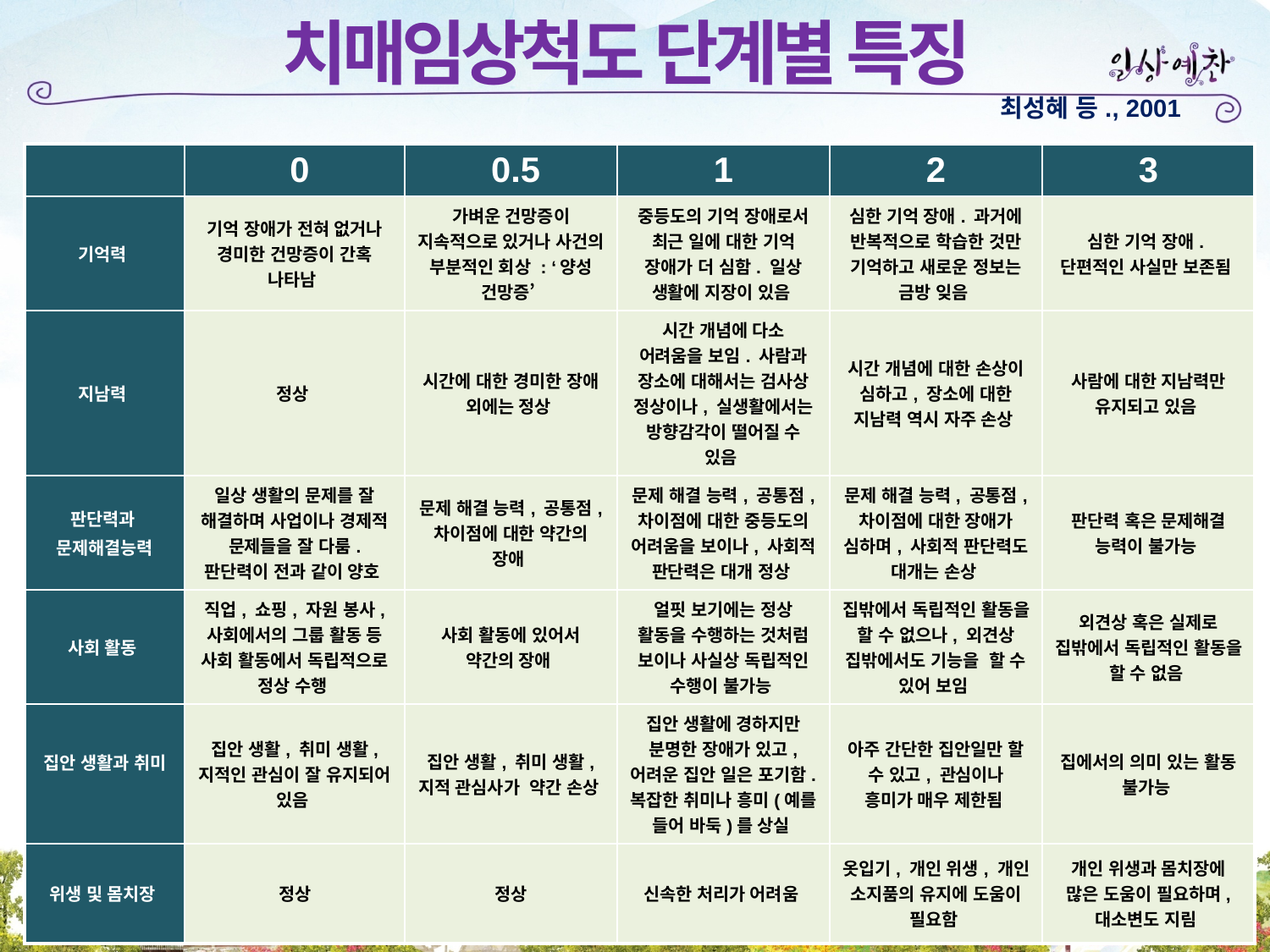

# 치매임상척도 단계별 특징
최성혜 등., 2001
|  | 0 | 0.5 | 1 | 2 | 3 |
| --- | --- | --- | --- | --- | --- |
| 기억력 | 기억 장애가 전혀 없거나 경미한 건망증이 간혹 나타남 | 가벼운 건망증이 지속적으로 있거나 사건의 부분적인 회상 : ‘양성 건망증’ | 중등도의 기억 장애로서 최근 일에 대한 기억 장애가 더 심함. 일상 생활에 지장이 있음 | 심한 기억 장애. 과거에 반복적으로 학습한 것만 기억하고 새로운 정보는 금방 잊음 | 심한 기억 장애.  단편적인 사실만 보존됨 |
| 지남력 | 정상 | 시간에 대한 경미한 장애 외에는 정상 | 시간 개념에 다소 어려움을 보임. 사람과 장소에 대해서는 검사상 정상이나, 실생활에서는 방향감각이 떨어질 수 있음 | 시간 개념에 대한 손상이 심하고, 장소에 대한 지남력 역시 자주 손상 | 사람에 대한 지남력만 유지되고 있음 |
| 판단력과 문제해결능력 | 일상 생활의 문제를 잘 해결하며 사업이나 경제적 문제들을 잘 다룸. 판단력이 전과 같이 양호 | 문제 해결 능력, 공통점, 차이점에 대한 약간의 장애 | 문제 해결 능력, 공통점, 차이점에 대한 중등도의 어려움을 보이나, 사회적 판단력은 대개 정상 | 문제 해결 능력, 공통점, 차이점에 대한 장애가 심하며, 사회적 판단력도 대개는 손상 | 판단력 혹은 문제해결 능력이 불가능 |
| 사회 활동 | 직업, 쇼핑, 자원 봉사, 사회에서의 그룹 활동 등 사회 활동에서 독립적으로 정상 수행 | 사회 활동에 있어서 약간의 장애 | 얼핏 보기에는 정상 활동을 수행하는 것처럼 보이나 사실상 독립적인 수행이 불가능 | 집밖에서 독립적인 활동을 할 수 없으나, 외견상 집밖에서도 기능을  할 수 있어 보임 | 외견상 혹은 실제로 집밖에서 독립적인 활동을 할 수 없음 |
| 집안 생활과 취미 | 집안 생활, 취미 생활, 지적인 관심이 잘 유지되어 있음 | 집안 생활, 취미 생활, 지적 관심사가  약간 손상 | 집안 생활에 경하지만 분명한 장애가 있고, 어려운 집안 일은 포기함. 복잡한 취미나 흥미(예를 들어 바둑)를 상실 | 아주 간단한 집안일만 할 수 있고, 관심이나 흥미가 매우 제한됨 | 집에서의 의미 있는 활동 불가능 |
| 위생 및 몸치장 | 정상 | 정상 | 신속한 처리가 어려움 | 옷입기, 개인 위생, 개인 소지품의 유지에 도움이 필요함 | 개인 위생과 몸치장에 많은 도움이 필요하며, 대소변도 지림 |